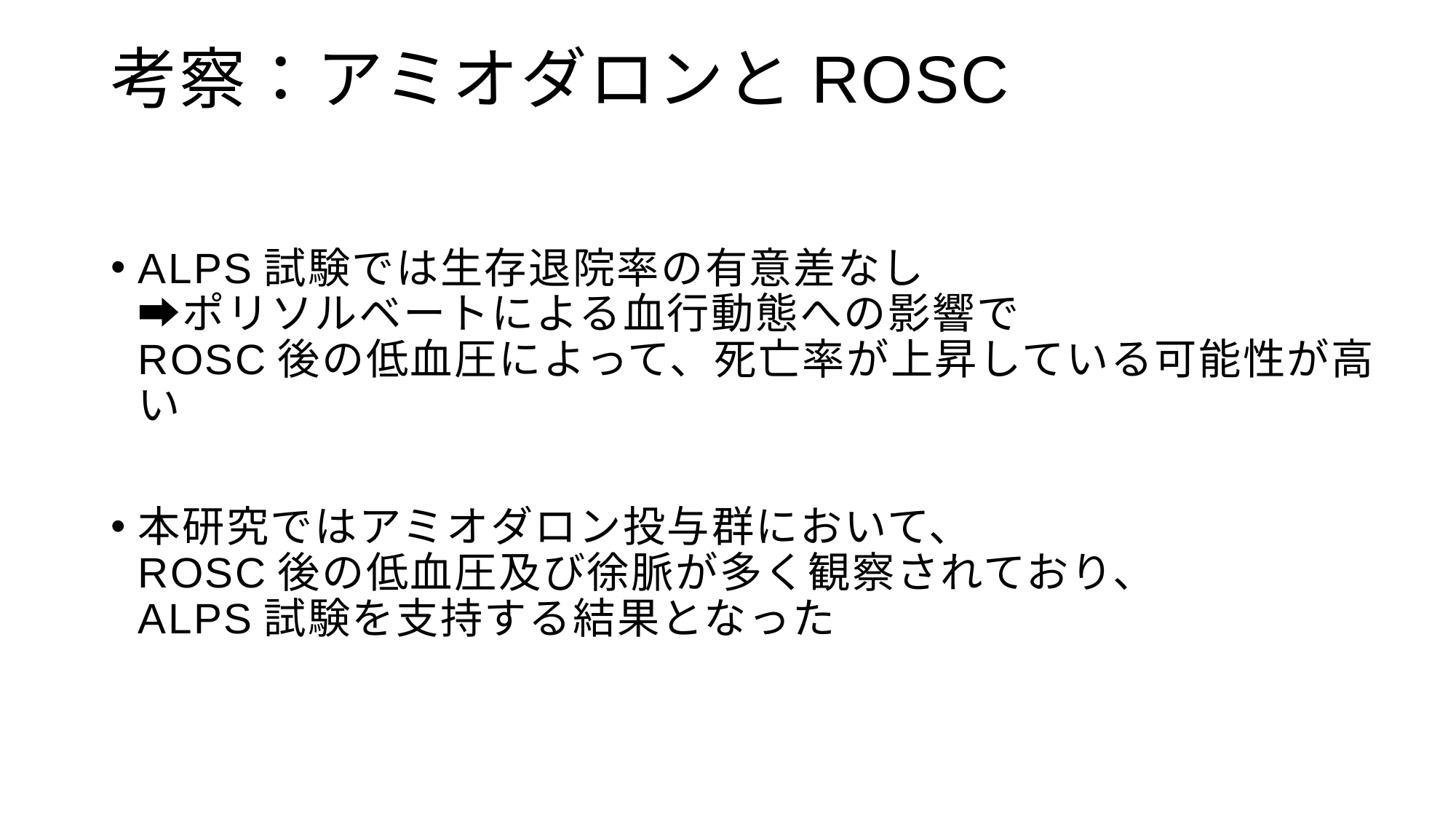

# 考察：アミオダロンとROSC

ALPS試験では生存退院率の有意差なし
➡ポリソルベートによる血行動態への影響で
ROSC後の低血圧によって、死亡率が上昇している可能性が高い

本研究ではアミオダロン投与群において、
ROSC後の低血圧及び徐脈が多く観察されており、
ALPS試験を支持する結果となった